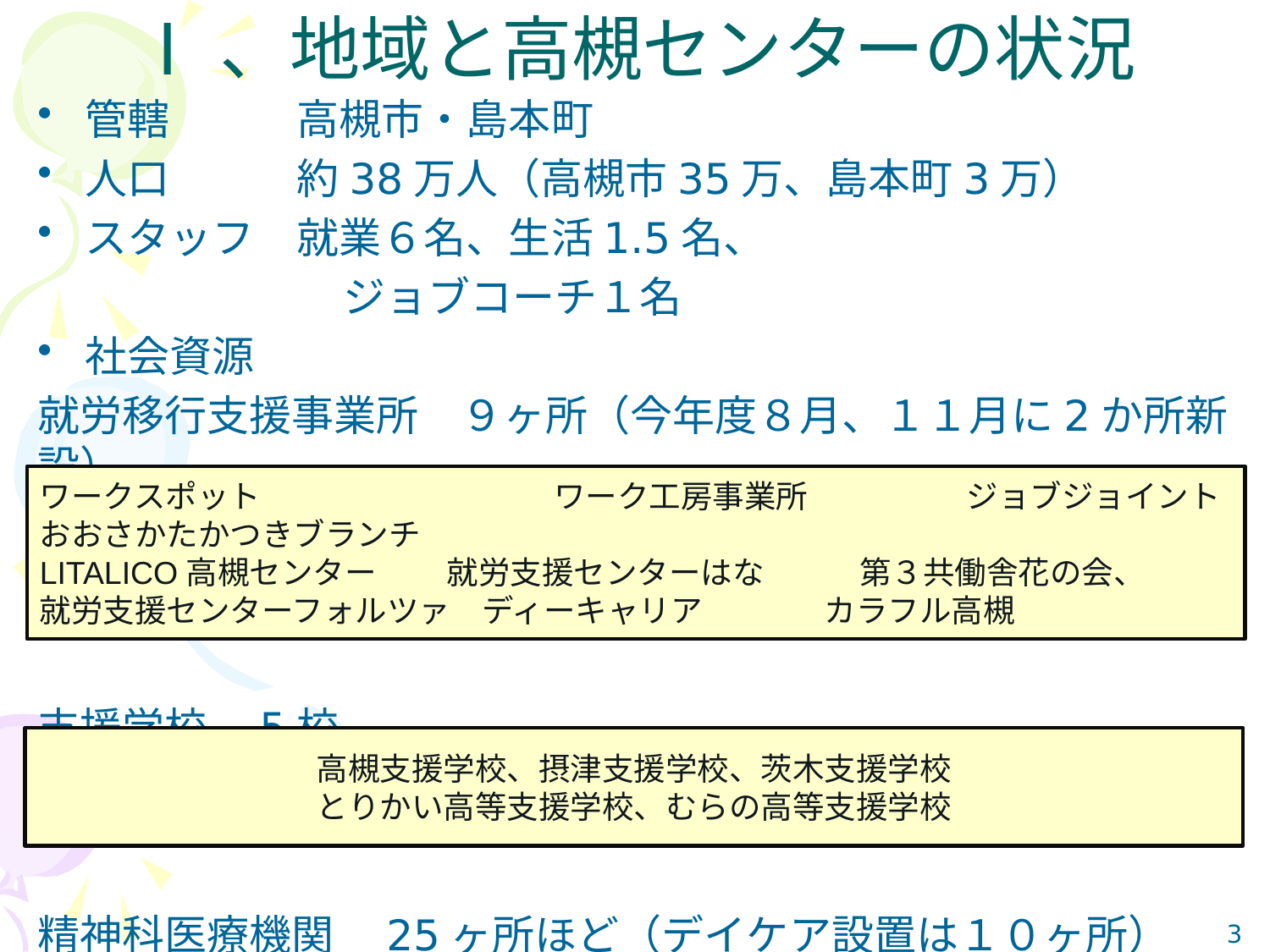

# Ⅰ、地域と高槻センターの状況
管轄　　　高槻市・島本町
人口　　　約38万人（高槻市35万、島本町3万）
スタッフ　就業６名、生活1.5名、
　　　　　　　 ジョブコーチ１名
社会資源
就労移行支援事業所　９ヶ所（今年度８月、１１月に2か所新設）

支援学校　5校

精神科医療機関　25ヶ所ほど（デイケア設置は１０ヶ所）

ワークスポット　　　　　　　　　 ワーク工房事業所　　　　　ジョブジョイントおおさかたかつきブランチ
LITALICO高槻センター　　 就労支援センターはな　　　第３共働舎花の会、
就労支援センターフォルツァ　ディーキャリア                 カラフル高槻
高槻支援学校、摂津支援学校、茨木支援学校
とりかい高等支援学校、むらの高等支援学校
3